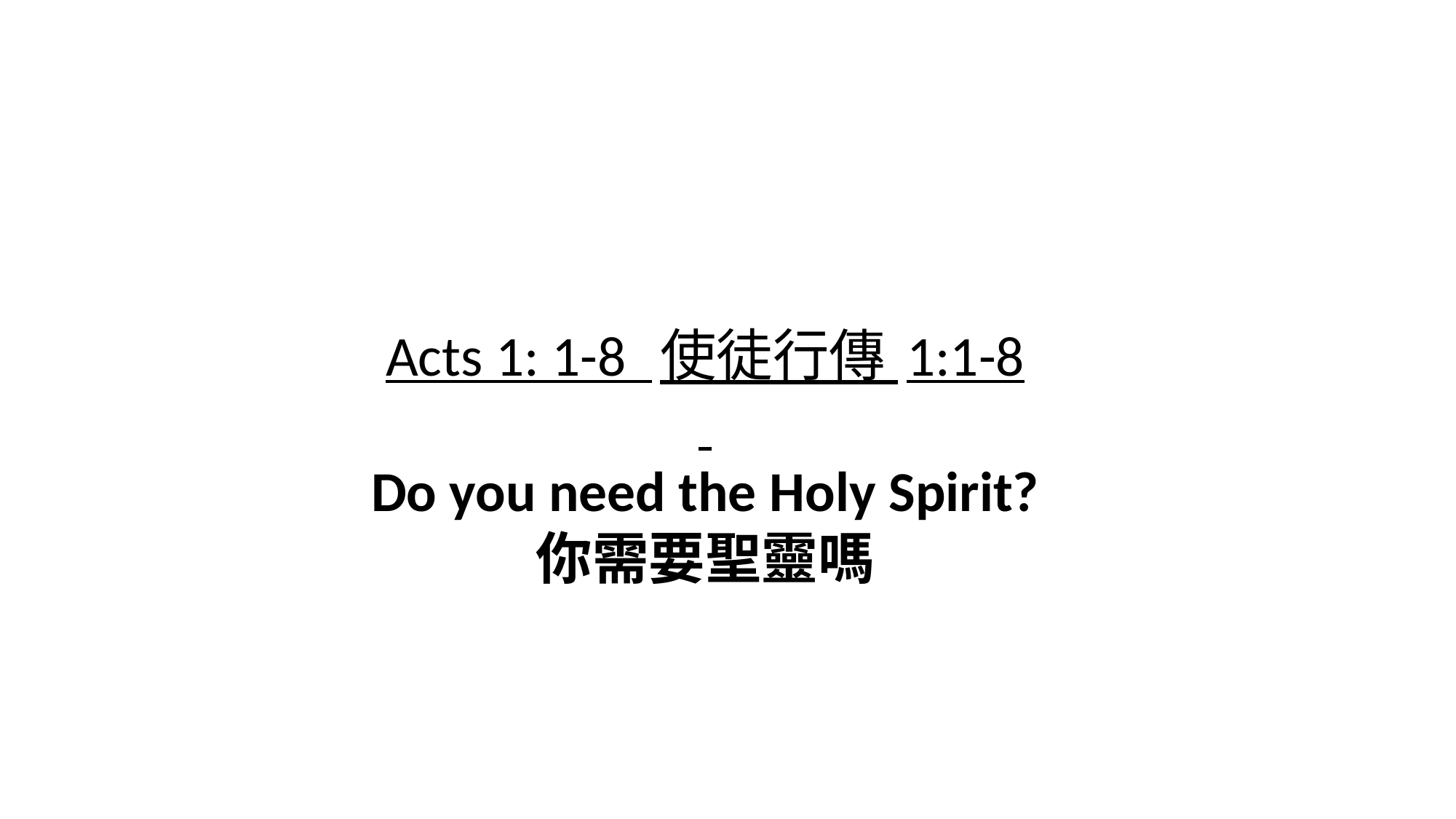

# Acts 1: 1-8  使徒行傳 1:1-8 Do you need the Holy Spirit? 你需要聖靈嗎